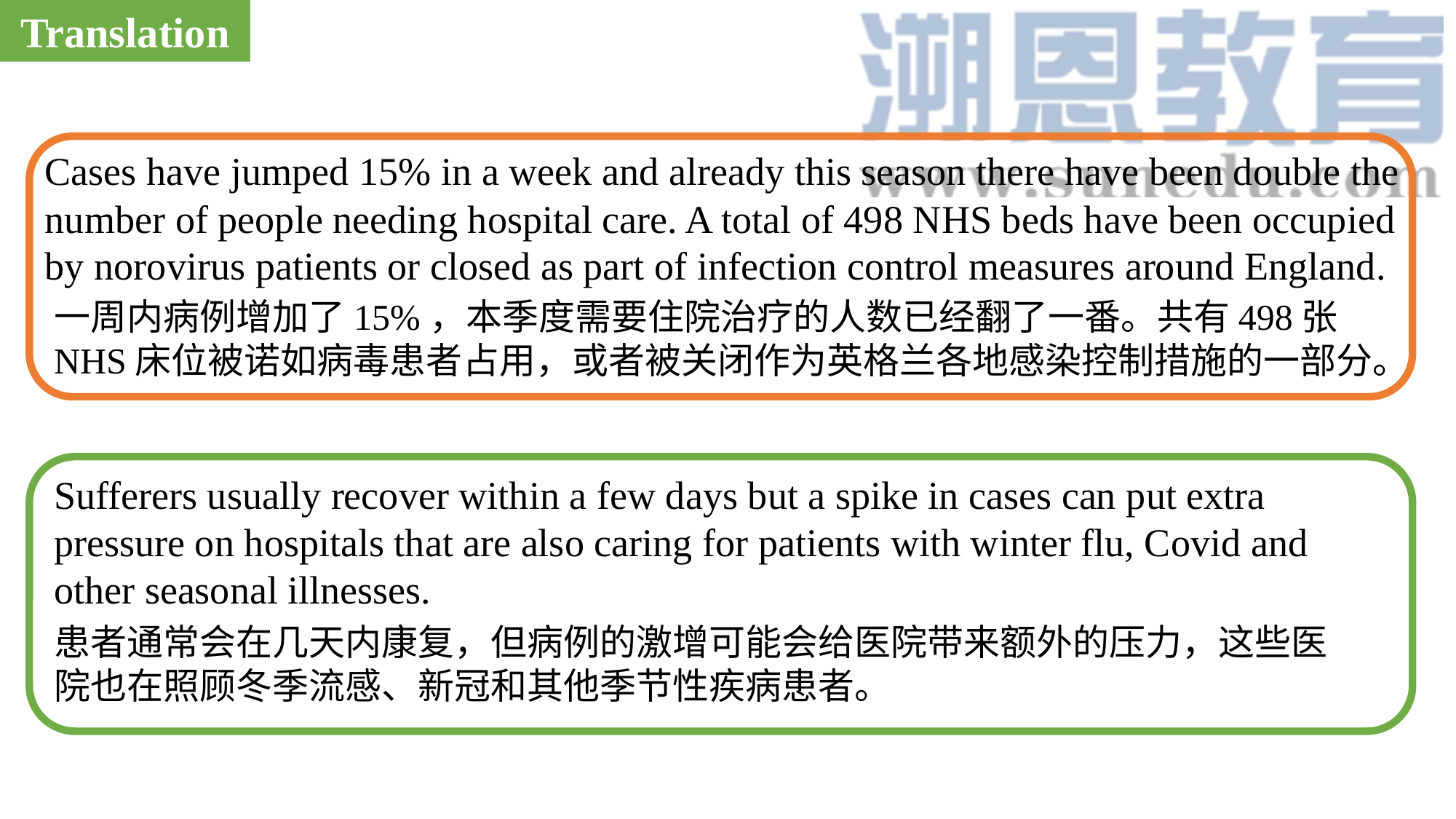

Translation

Cases have jumped 15% in a week and already this season there have been double the number of people needing hospital care. A total of 498 NHS beds have been occupied by norovirus patients or closed as part of infection control measures around England.
一周内病例增加了15%，本季度需要住院治疗的人数已经翻了一番。共有498张NHS床位被诺如病毒患者占用，或者被关闭作为英格兰各地感染控制措施的一部分。

Sufferers usually recover within a few days but a spike in cases can put extra pressure on hospitals that are also caring for patients with winter flu, Covid and other seasonal illnesses.
患者通常会在几天内康复，但病例的激增可能会给医院带来额外的压力，这些医院也在照顾冬季流感、新冠和其他季节性疾病患者。